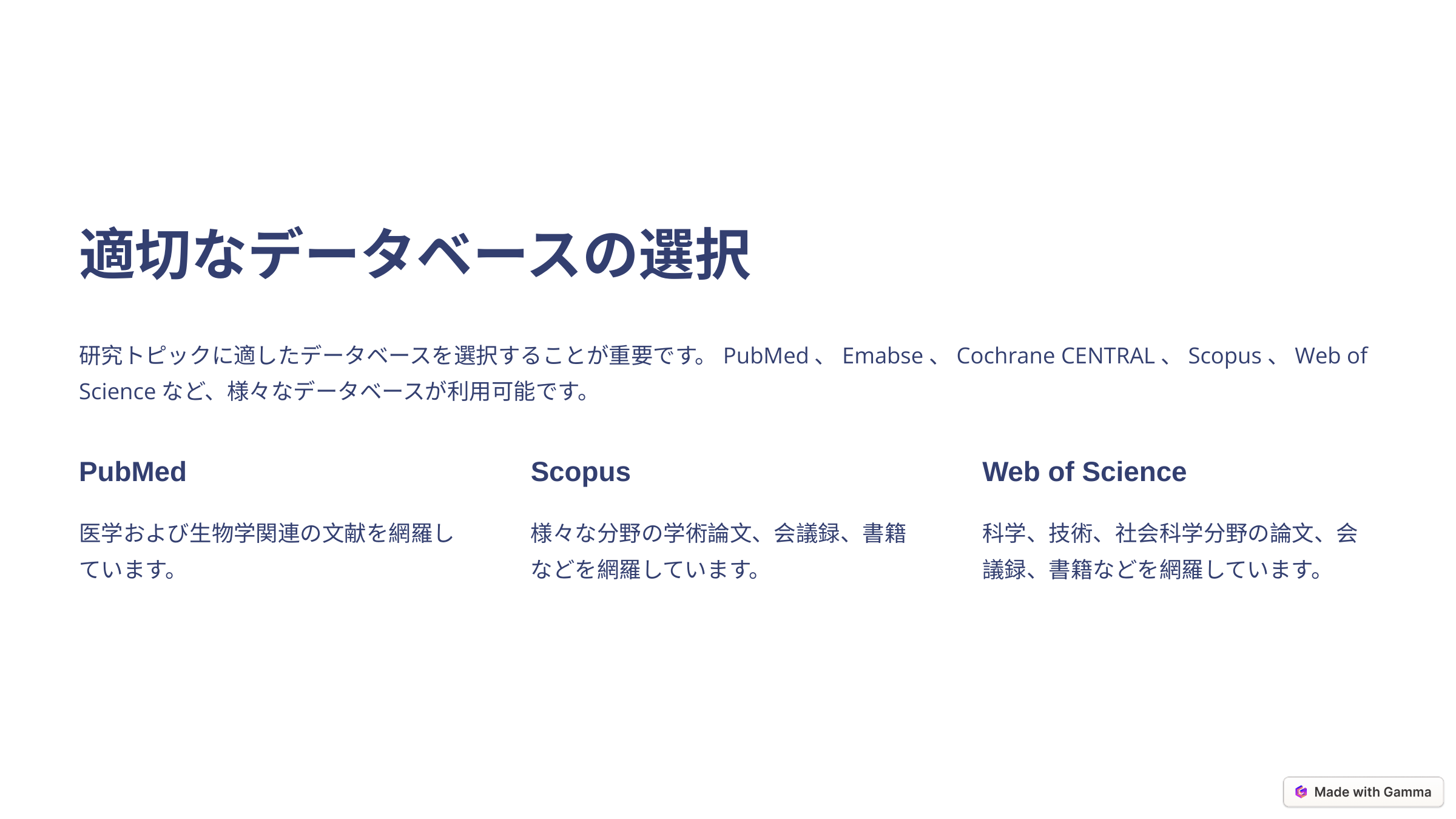

適切なデータベースの選択
研究トピックに適したデータベースを選択することが重要です。PubMed、Emabse、Cochrane CENTRAL、Scopus、Web of Scienceなど、様々なデータベースが利用可能です。
PubMed
Scopus
Web of Science
医学および生物学関連の文献を網羅しています。
様々な分野の学術論文、会議録、書籍などを網羅しています。
科学、技術、社会科学分野の論文、会議録、書籍などを網羅しています。